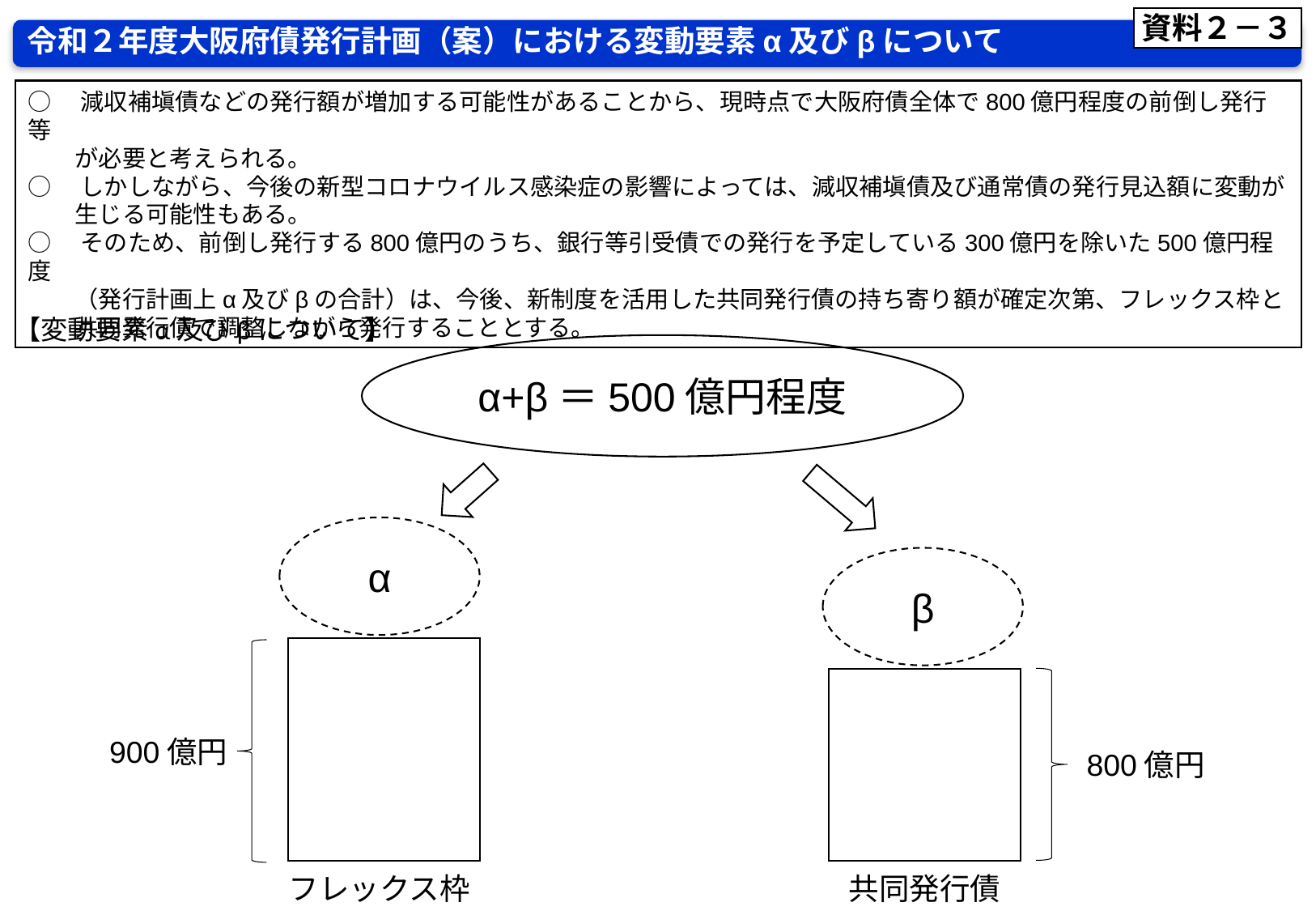

資料２－３
令和２年度大阪府債発行計画（案）における変動要素α及びβについて
○　減収補塡債などの発行額が増加する可能性があることから、現時点で大阪府債全体で800億円程度の前倒し発行等
　　が必要と考えられる。
○　しかしながら、今後の新型コロナウイルス感染症の影響によっては、減収補塡債及び通常債の発行見込額に変動が
　　生じる可能性もある。
○　そのため、前倒し発行する800億円のうち、銀行等引受債での発行を予定している300億円を除いた500億円程度
　　（発行計画上α及びβの合計）は、今後、新制度を活用した共同発行債の持ち寄り額が確定次第、フレックス枠と
　　共同発行債で調整しながら発行することとする。
【変動要素α及びβについて】
α+β＝500億円程度

α
β

900億円
800億円
フレックス枠
共同発行債